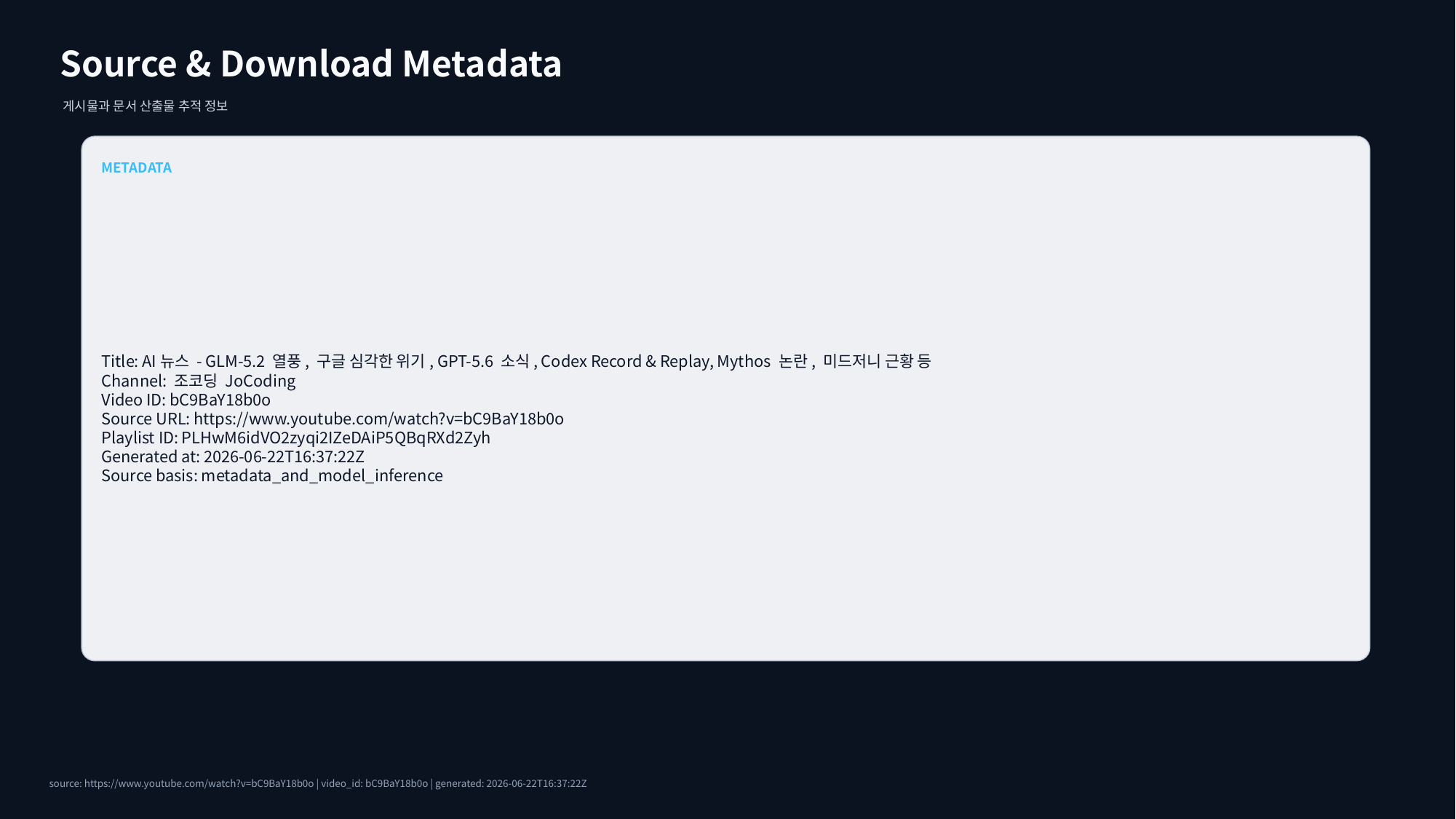

Source & Download Metadata
게시물과 문서 산출물 추적 정보

METADATA
Title: AI뉴스 - GLM-5.2 열풍, 구글 심각한 위기, GPT-5.6 소식, Codex Record & Replay, Mythos 논란, 미드저니 근황 등
Channel: 조코딩 JoCoding
Video ID: bC9BaY18b0o
Source URL: https://www.youtube.com/watch?v=bC9BaY18b0o
Playlist ID: PLHwM6idVO2zyqi2IZeDAiP5QBqRXd2Zyh
Generated at: 2026-06-22T16:37:22Z
Source basis: metadata_and_model_inference
source: https://www.youtube.com/watch?v=bC9BaY18b0o | video_id: bC9BaY18b0o | generated: 2026-06-22T16:37:22Z